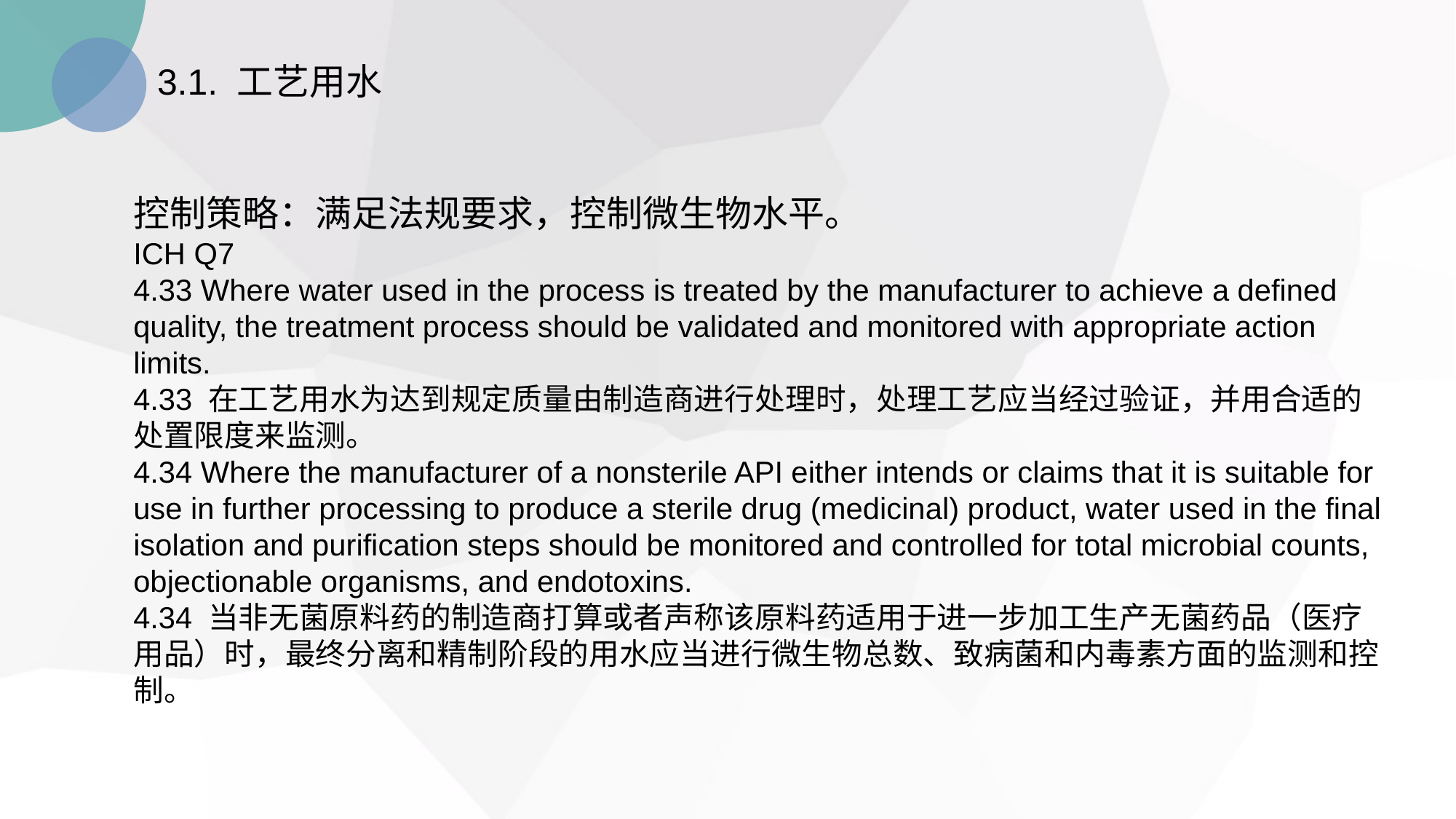

3.1. 工艺用水
控制策略：满足法规要求，控制微生物水平。
ICH Q7
4.33 Where water used in the process is treated by the manufacturer to achieve a defined quality, the treatment process should be validated and monitored with appropriate action limits.
4.33 在工艺用水为达到规定质量由制造商进行处理时，处理工艺应当经过验证，并用合适的处置限度来监测。
4.34 Where the manufacturer of a nonsterile API either intends or claims that it is suitable for use in further processing to produce a sterile drug (medicinal) product, water used in the final isolation and purification steps should be monitored and controlled for total microbial counts, objectionable organisms, and endotoxins.
4.34 当非无菌原料药的制造商打算或者声称该原料药适用于进一步加工生产无菌药品（医疗用品）时，最终分离和精制阶段的用水应当进行微生物总数、致病菌和内毒素方面的监测和控制。